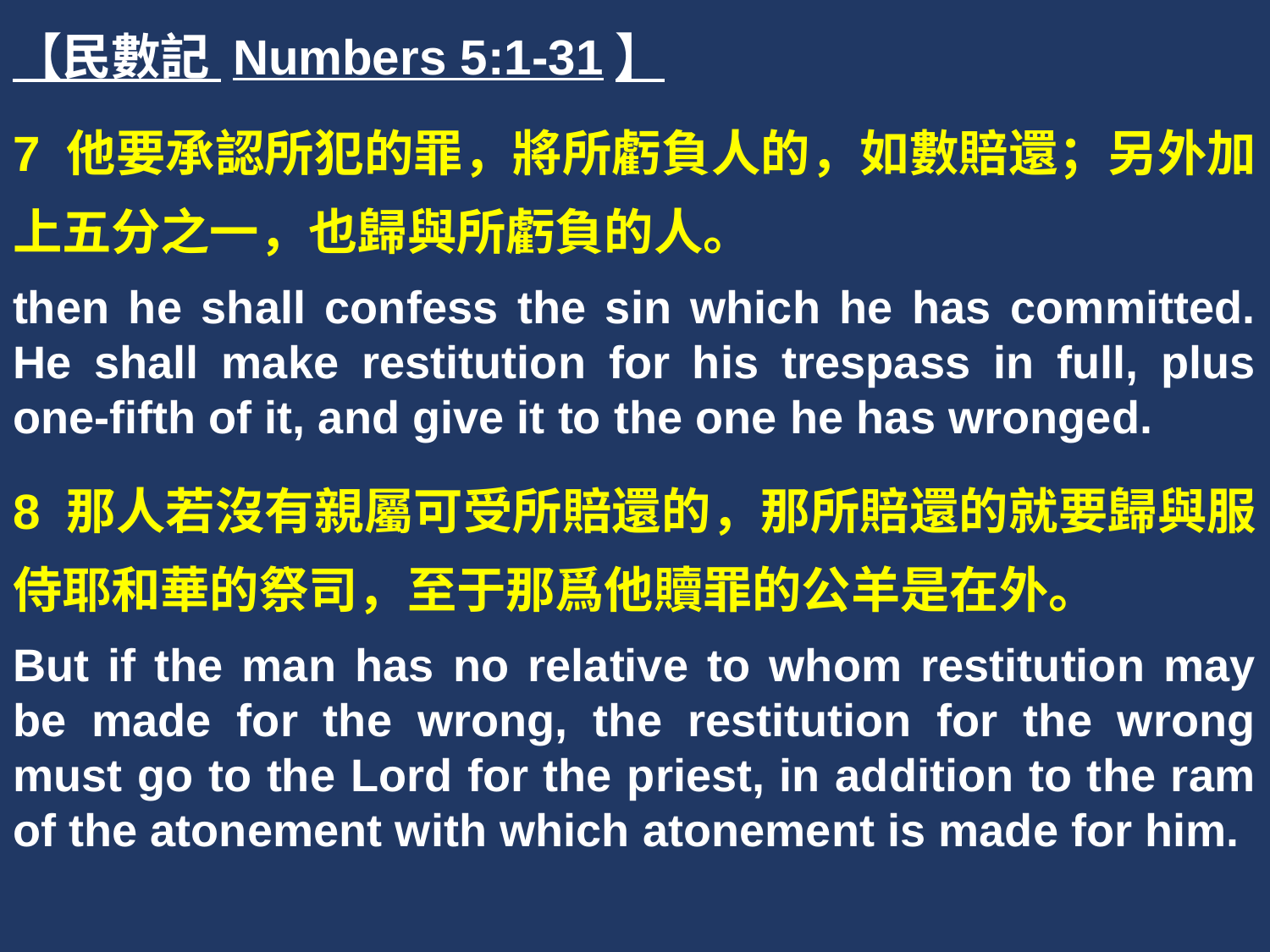

【民數記 Numbers 5:1-31】
7 他要承認所犯的罪，將所虧負人的，如數賠還；另外加上五分之一，也歸與所虧負的人。
then he shall confess the sin which he has committed. He shall make restitution for his trespass in full, plus one-fifth of it, and give it to the one he has wronged.
8 那人若沒有親屬可受所賠還的，那所賠還的就要歸與服侍耶和華的祭司，至于那爲他贖罪的公羊是在外。
But if the man has no relative to whom restitution may be made for the wrong, the restitution for the wrong must go to the Lord for the priest, in addition to the ram of the atonement with which atonement is made for him.